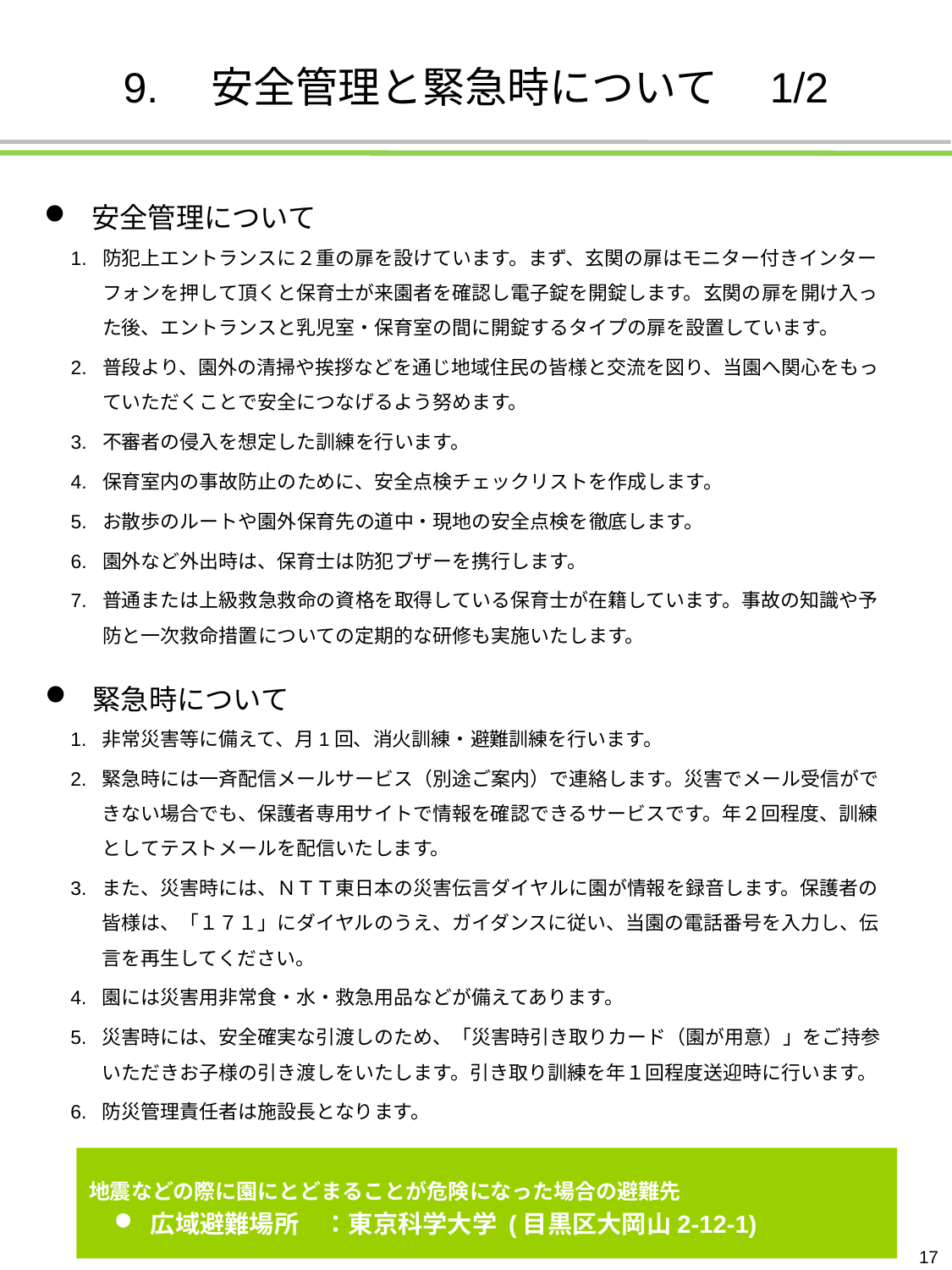

# 9.　安全管理と緊急時について　1/2
安全管理について

防犯上エントランスに２重の扉を設けています。まず、玄関の扉はモニター付きインターフォンを押して頂くと保育士が来園者を確認し電子錠を開錠します。玄関の扉を開け入った後、エントランスと乳児室・保育室の間に開錠するタイプの扉を設置しています。
普段より、園外の清掃や挨拶などを通じ地域住民の皆様と交流を図り、当園へ関心をもっていただくことで安全につなげるよう努めます。
不審者の侵入を想定した訓練を行います。
保育室内の事故防止のために、安全点検チェックリストを作成します。
お散歩のルートや園外保育先の道中・現地の安全点検を徹底します。
園外など外出時は、保育士は防犯ブザーを携行します。
普通または上級救急救命の資格を取得している保育士が在籍しています。事故の知識や予防と一次救命措置についての定期的な研修も実施いたします。
緊急時について
非常災害等に備えて、月1回、消火訓練・避難訓練を行います。
緊急時には一斉配信メールサービス（別途ご案内）で連絡します。災害でメール受信ができない場合でも、保護者専用サイトで情報を確認できるサービスです。年２回程度、訓練としてテストメールを配信いたします。
また、災害時には、ＮＴＴ東日本の災害伝言ダイヤルに園が情報を録音します。保護者の皆様は、「１７１」にダイヤルのうえ、ガイダンスに従い、当園の電話番号を入力し、伝言を再生してください。
園には災害用非常食・水・救急用品などが備えてあります。
災害時には、安全確実な引渡しのため、「災害時引き取りカード（園が用意）」をご持参いただきお子様の引き渡しをいたします。引き取り訓練を年１回程度送迎時に行います。
防災管理責任者は施設長となります。
地震などの際に園にとどまることが危険になった場合の避難先
広域避難場所　：東京科学大学 (目黒区大岡山2-12-1)
17